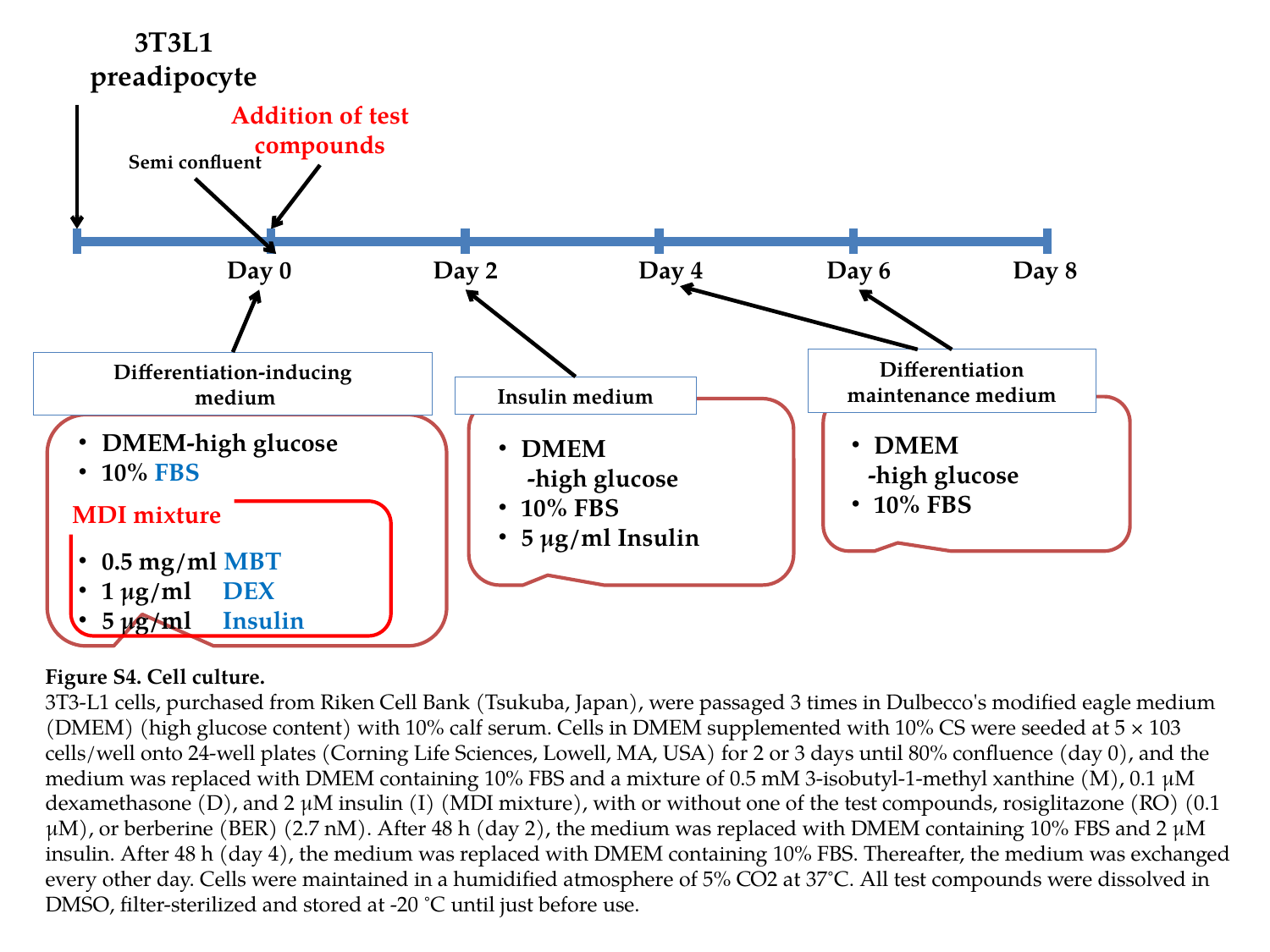

3T3L1 preadipocyte
Addition of test compounds
Semi confluent
Day 0
Day 2
Day 4
Day 8
Day 6
Differentiation maintenance medium
Differentiation-inducing
 medium
Insulin medium
・DMEM
      -high glucose
・10% FBS
・5 μg/ml Insulin
・DMEM
    -high glucose
・10% FBS
・DMEM-high glucose
・10% FBS

・0.5 mg/ml MBT
・1 μg/ml     DEX
・5 μg/ml     Insulin
MDI mixture

Figure S4. Cell culture.
3T3-L1 cells, purchased from Riken Cell Bank (Tsukuba, Japan), were passaged 3 times in Dulbecco's modified eagle medium (DMEM) (high glucose content) with 10% calf serum. Cells in DMEM supplemented with 10% CS were seeded at 5 × 103 cells/well onto 24-well plates (Corning Life Sciences, Lowell, MA, USA) for 2 or 3 days until 80% confluence (day 0), and the medium was replaced with DMEM containing 10% FBS and a mixture of 0.5 mM 3-isobutyl-1-methyl xanthine (M), 0.1 μM dexamethasone (D), and 2 μM insulin (I) (MDI mixture), with or without one of the test compounds, rosiglitazone (RO) (0.1 μM), or berberine (BER) (2.7 nM). After 48 h (day 2), the medium was replaced with DMEM containing 10% FBS and 2 μM insulin. After 48 h (day 4), the medium was replaced with DMEM containing 10% FBS. Thereafter, the medium was exchanged every other day. Cells were maintained in a humidified atmosphere of 5% CO2 at 37˚C. All test compounds were dissolved in DMSO, filter-sterilized and stored at -20 ˚C until just before use.